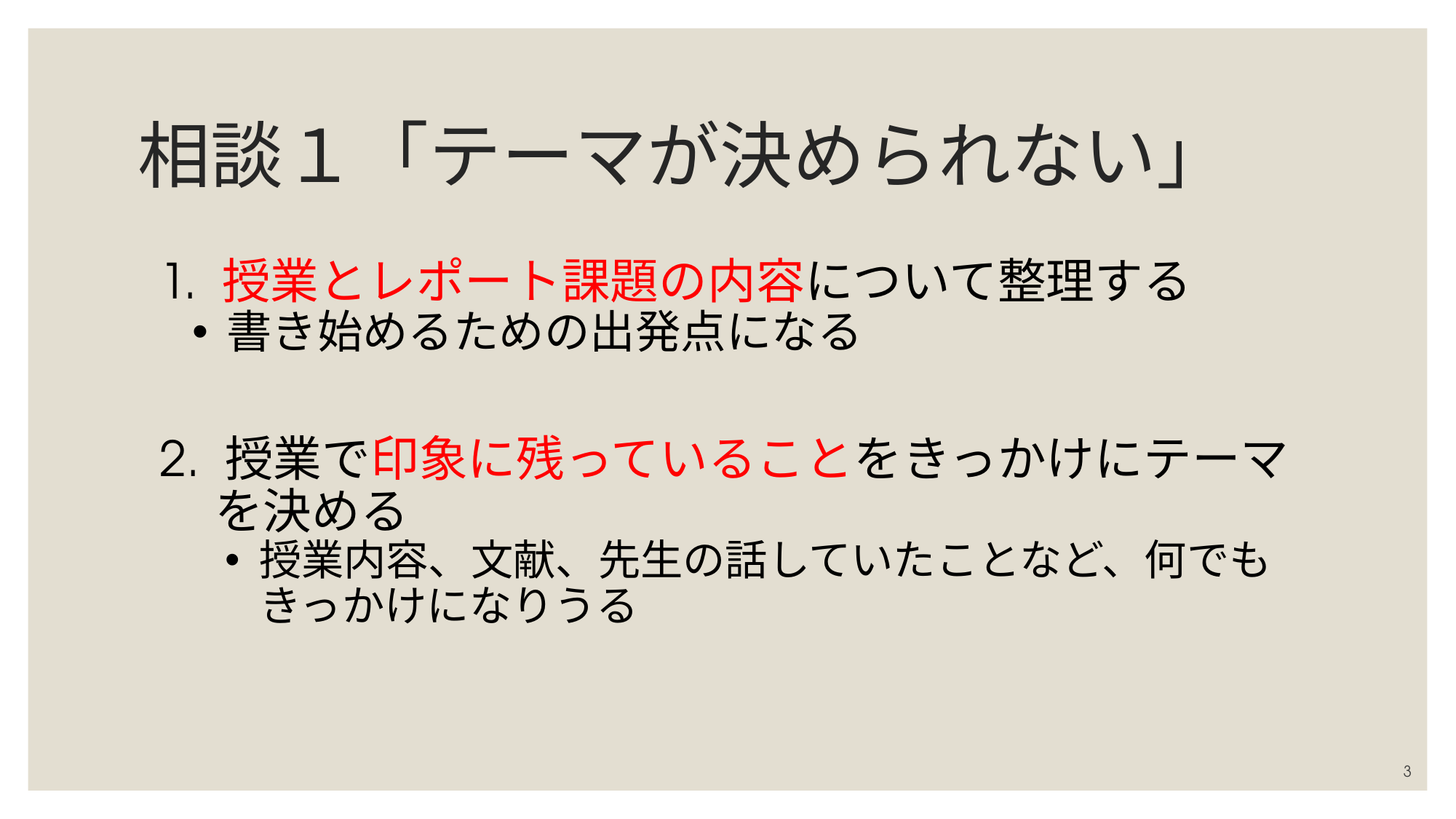

# 相談１「テーマが決められない」
1. 授業とレポート課題の内容について整理する
書き始めるための出発点になる

2. 授業で印象に残っていることをきっかけにテーマ
    を決める
授業内容、文献、先生の話していたことなど、何でもきっかけになりうる

3